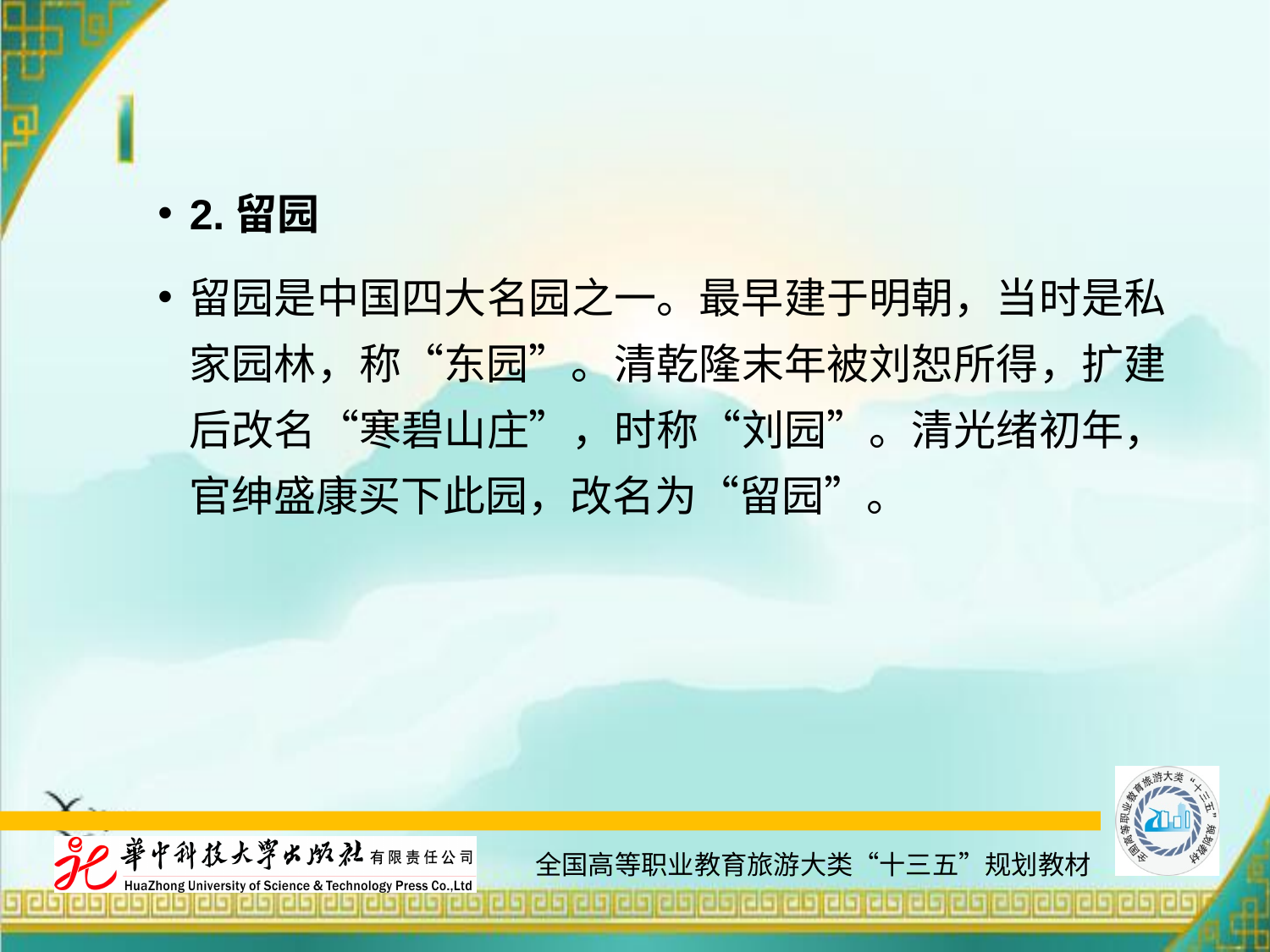

#
2.留园
留园是中国四大名园之一。最早建于明朝，当时是私家园林，称“东园”。清乾隆末年被刘恕所得，扩建后改名“寒碧山庄”，时称“刘园”。清光绪初年，官绅盛康买下此园，改名为“留园”。